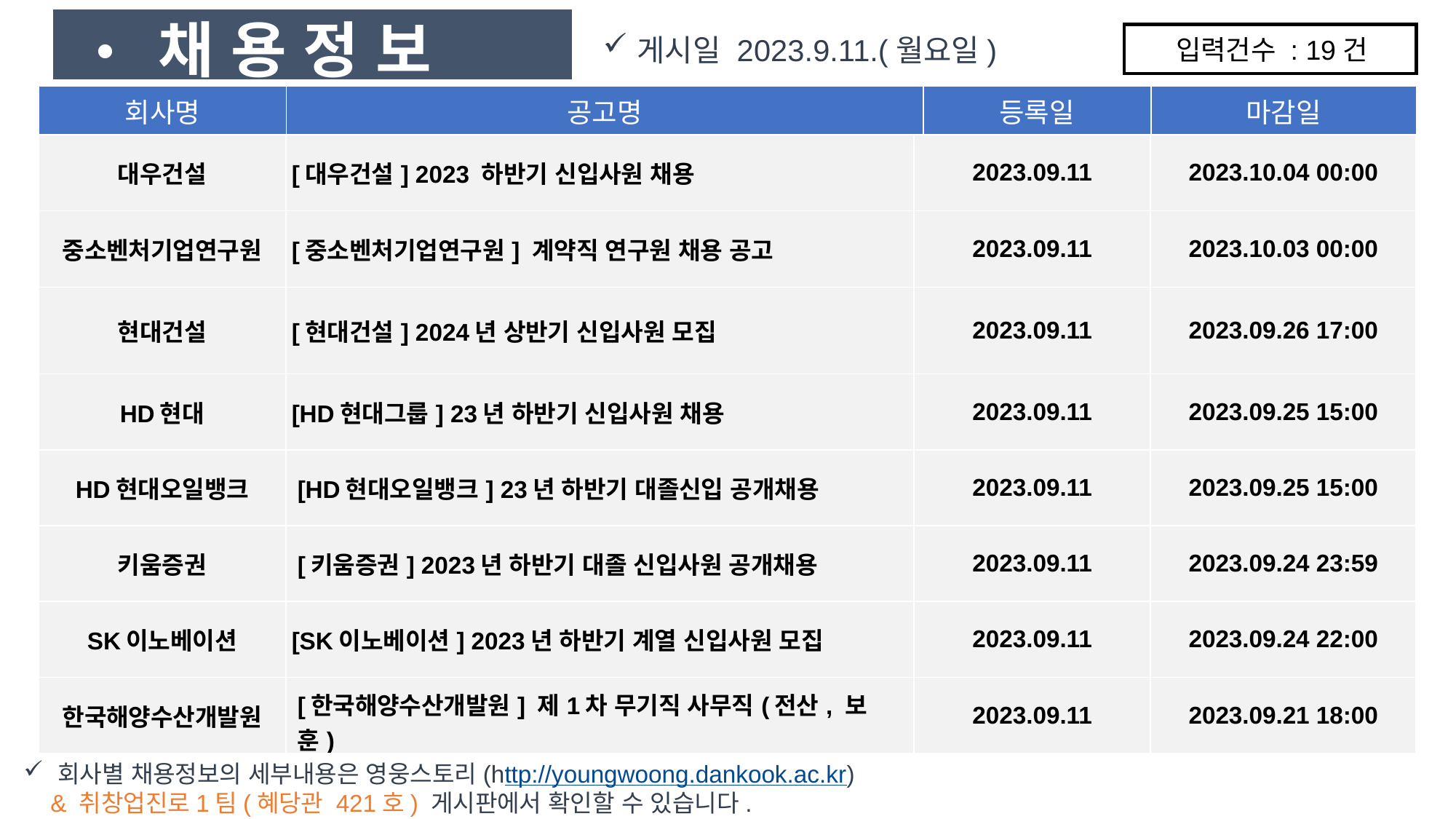

• 채 용 정 보

게시일 2023.9.11.(월요일)
입력건수 : 19건
| 회사명 | 공고명 | 등록일 | 마감일 |
| --- | --- | --- | --- |

| 대우건설 | [대우건설] 2023 하반기 신입사원 채용 | 2023.09.11 | 2023.10.04 00:00 |
| --- | --- | --- | --- |
| 중소벤처기업연구원 | [중소벤처기업연구원] 계약직 연구원 채용 공고 | 2023.09.11 | 2023.10.03 00:00 |
| 현대건설 | [현대건설] 2024년 상반기 신입사원 모집 | 2023.09.11 | 2023.09.26 17:00 |
| HD현대 | [HD현대그룹] 23년 하반기 신입사원 채용 | 2023.09.11 | 2023.09.25 15:00 |
| HD현대오일뱅크 | [HD현대오일뱅크] 23년 하반기 대졸신입 공개채용 | 2023.09.11 | 2023.09.25 15:00 |
| 키움증권 | [키움증권] 2023년 하반기 대졸 신입사원 공개채용 | 2023.09.11 | 2023.09.24 23:59 |
| SK이노베이션 | [SK이노베이션] 2023년 하반기 계열 신입사원 모집 | 2023.09.11 | 2023.09.24 22:00 |
| 한국해양수산개발원 | [한국해양수산개발원] 제1차 무기직 사무직(전산, 보훈) | 2023.09.11 | 2023.09.21 18:00 |

회사별 채용정보의 세부내용은 영웅스토리(http://youngwoong.dankook.ac.kr)
    & 취창업진로1팀(혜당관 421호) 게시판에서 확인할 수 있습니다.